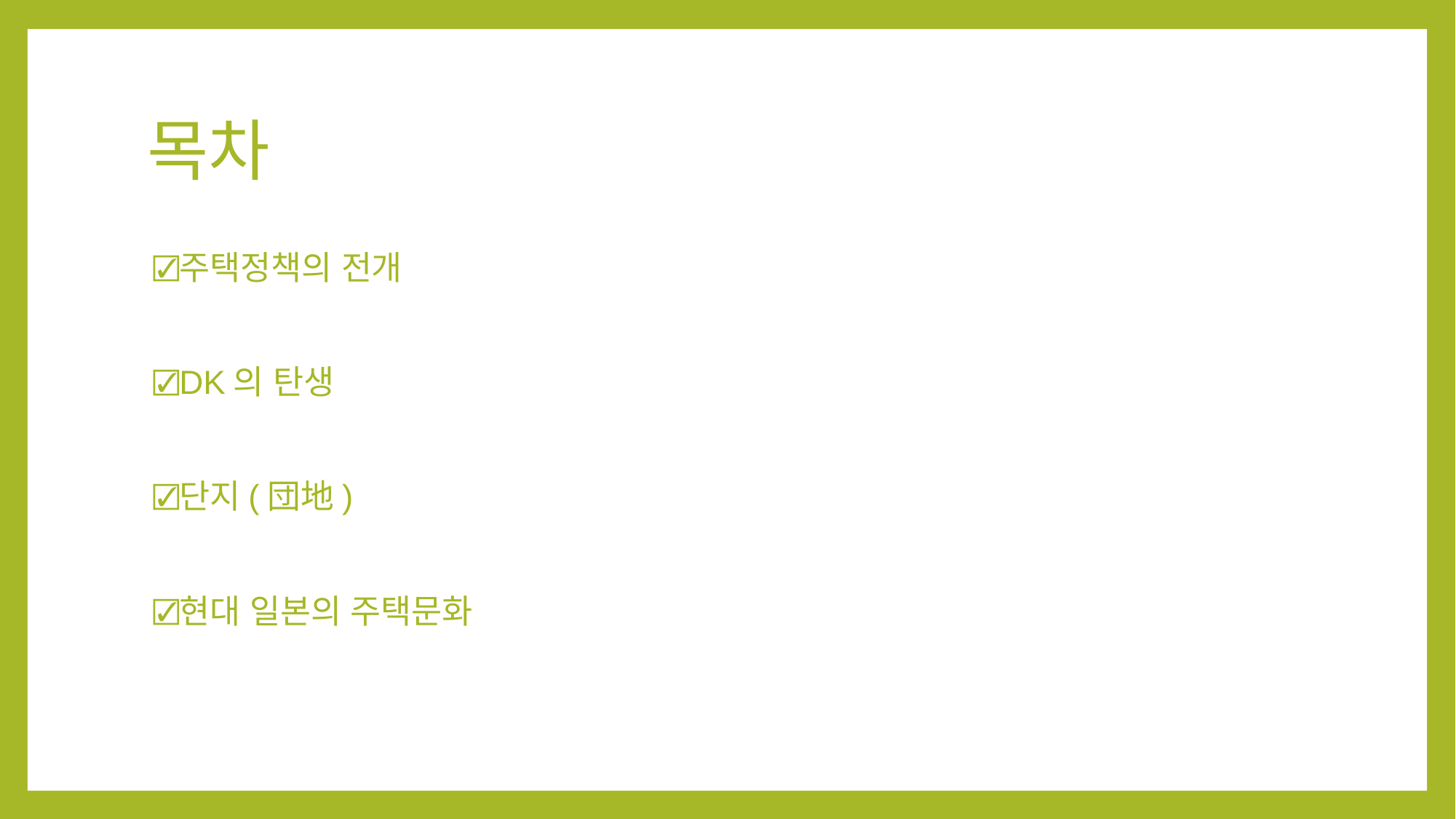

# 목차
주택정책의 전개

DK의 탄생

단지(団地)

현대 일본의 주택문화